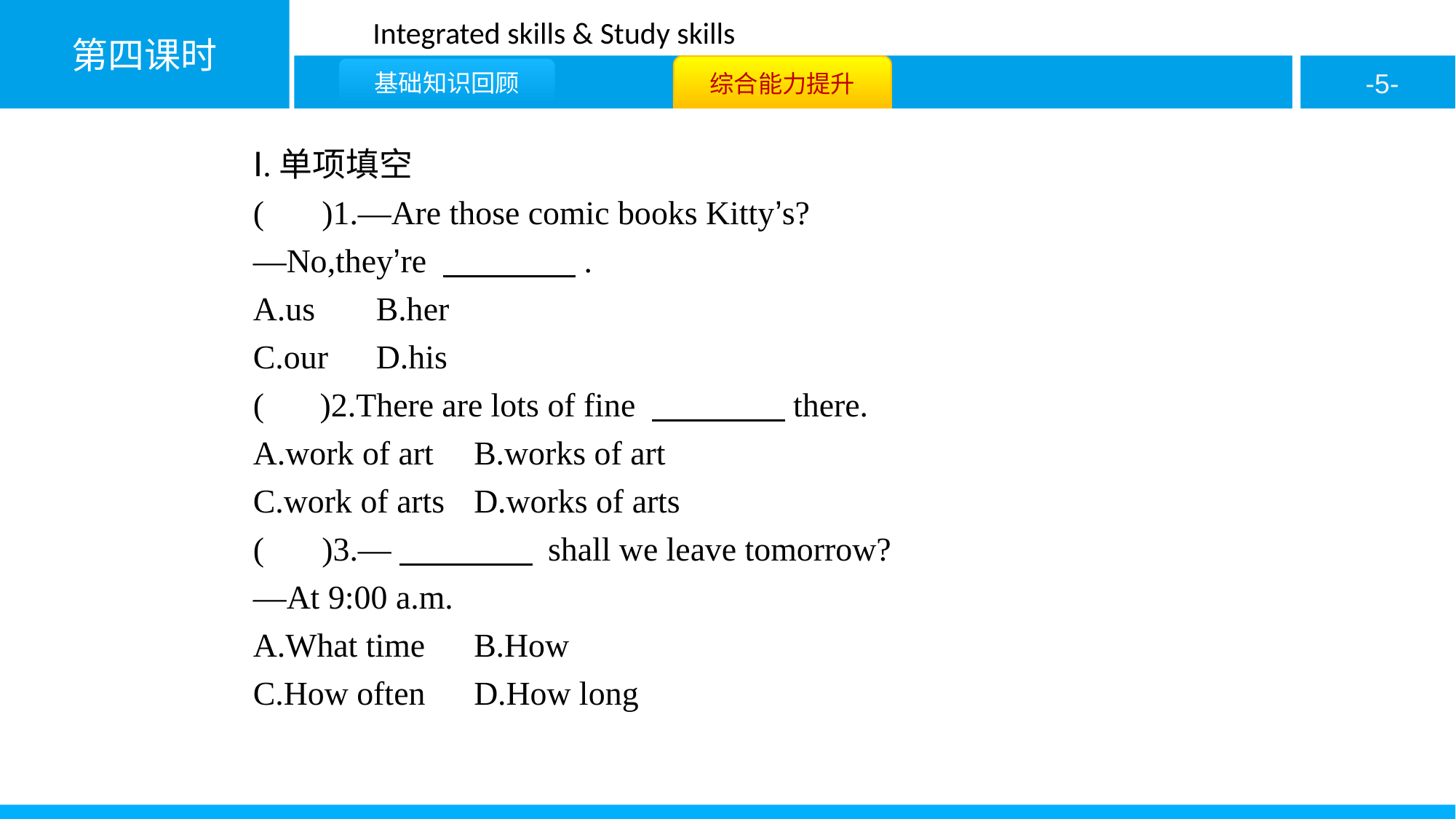

Ⅰ.单项填空
(  D  )1.—Are those comic books Kitty’s?
—No,they’re 　　　　.
A.us	B.her
C.our	D.his
(  B  )2.There are lots of fine 　　　　there.
A.work of art	B.works of art
C.work of arts	D.works of arts
(  A  )3.—　　　　 shall we leave tomorrow?
—At 9:00 a.m.
A.What time	B.How
C.How often	D.How long